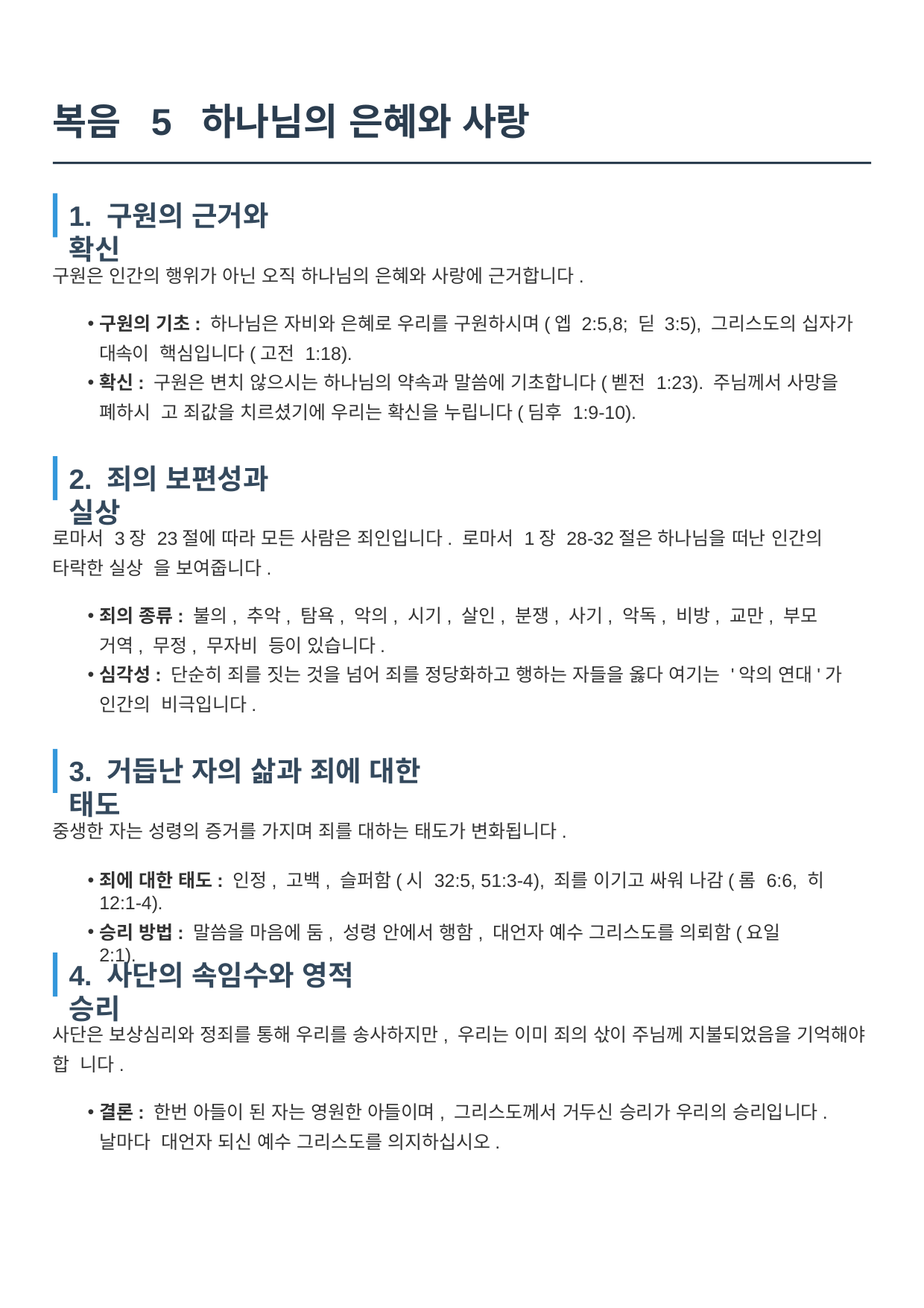

# 복음  5  하나님의 은혜와 사랑
1. 구원의 근거와 확신
구원은 인간의 행위가 아닌 오직 하나님의 은혜와 사랑에 근거합니다.
구원의 기초: 하나님은 자비와 은혜로 우리를 구원하시며(엡 2:5,8; 딛 3:5), 그리스도의 십자가 대속이  핵심입니다(고전 1:18).
확신: 구원은 변치 않으시는 하나님의 약속과 말씀에 기초합니다(벧전 1:23). 주님께서 사망을 폐하시  고 죄값을 치르셨기에 우리는 확신을 누립니다(딤후 1:9-10).
2. 죄의 보편성과 실상
로마서 3장 23절에 따라 모든 사람은 죄인입니다. 로마서 1장 28-32절은 하나님을 떠난 인간의 타락한 실상  을 보여줍니다.
죄의 종류: 불의, 추악, 탐욕, 악의, 시기, 살인, 분쟁, 사기, 악독, 비방, 교만, 부모 거역, 무정, 무자비  등이 있습니다.
심각성: 단순히 죄를 짓는 것을 넘어 죄를 정당화하고 행하는 자들을 옳다 여기는 '악의 연대'가 인간의  비극입니다.
3. 거듭난 자의 삶과 죄에 대한 태도
중생한 자는 성령의 증거를 가지며 죄를 대하는 태도가 변화됩니다.

죄에 대한 태도: 인정, 고백, 슬퍼함(시 32:5, 51:3-4), 죄를 이기고 싸워 나감(롬 6:6, 히 12:1-4).
승리 방법: 말씀을 마음에 둠, 성령 안에서 행함, 대언자 예수 그리스도를 의뢰함(요일 2:1).
4. 사단의 속임수와 영적 승리
사단은 보상심리와 정죄를 통해 우리를 송사하지만, 우리는 이미 죄의 삯이 주님께 지불되었음을 기억해야 합  니다.
결론: 한번 아들이 된 자는 영원한 아들이며, 그리스도께서 거두신 승리가 우리의 승리입니다. 날마다  대언자 되신 예수 그리스도를 의지하십시오.